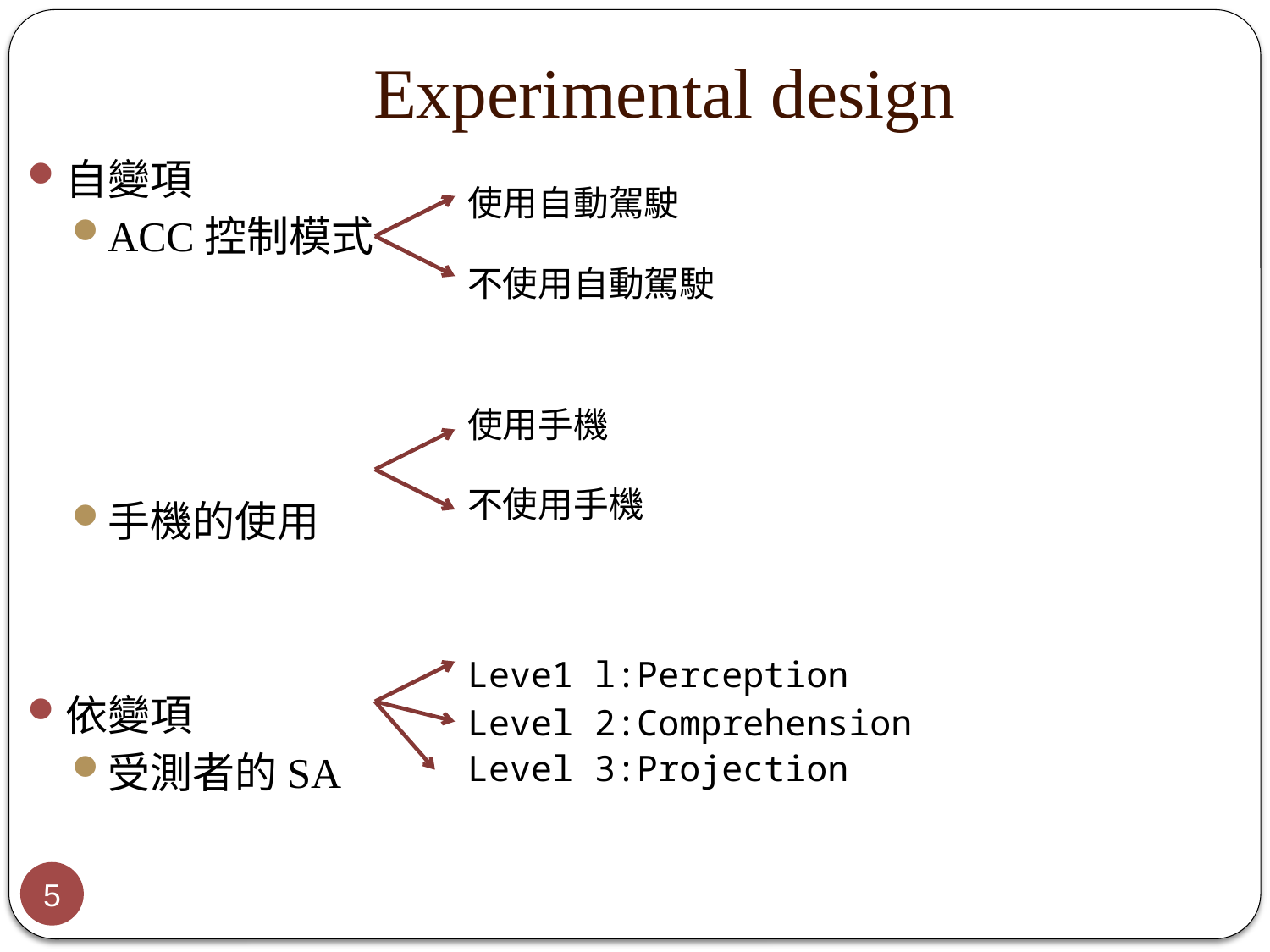

# Experimental design
自變項
ACC控制模式

手機的使用

依變項
受測者的SA
使用自動駕駛
不使用自動駕駛
使用手機
不使用手機
Leve1 l:Perception
Level 2:Comprehension
Level 3:Projection
5